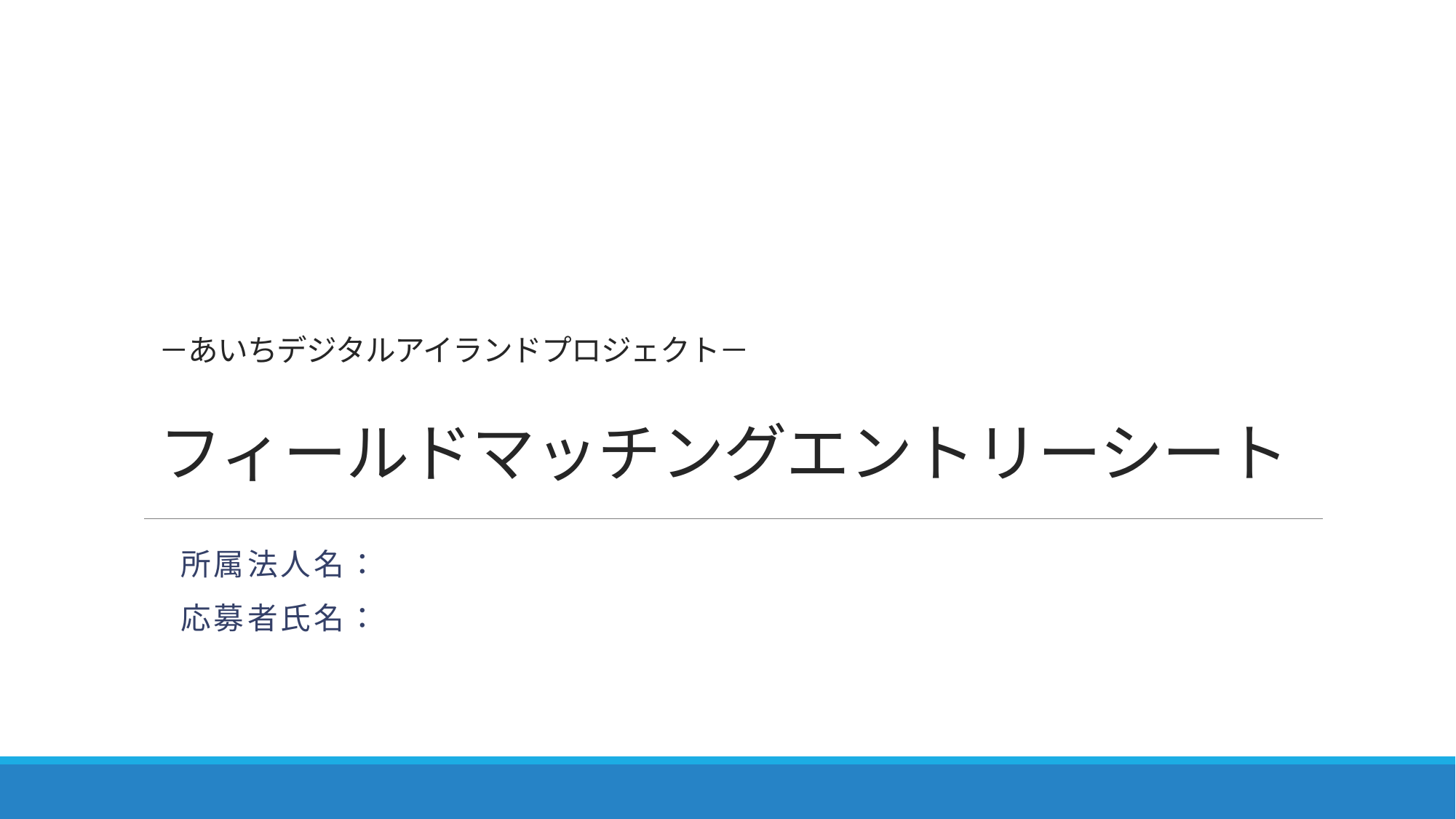

# －あいちデジタルアイランドプロジェクト－
フィールドマッチングエントリーシート
所属法人名：
応募者氏名：